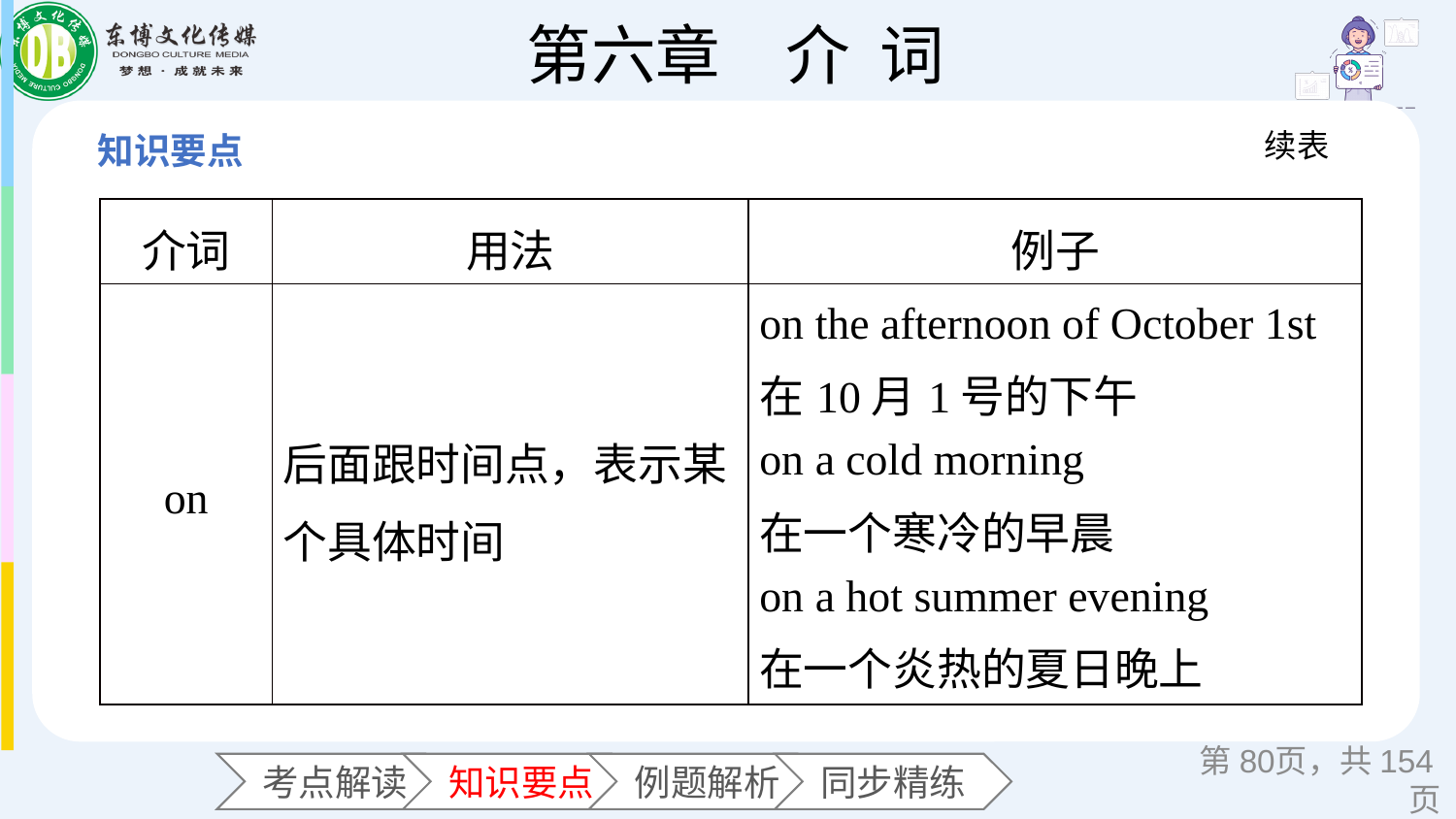

续表
| 介词 | 用法 | 例子 |
| --- | --- | --- |
| on | 后面跟时间点，表示某个具体时间 | on the afternoon of October 1st 在10月1号的下午 on a cold morning 在一个寒冷的早晨 on a hot summer evening 在一个炎热的夏日晚上 |
第80页，共154页